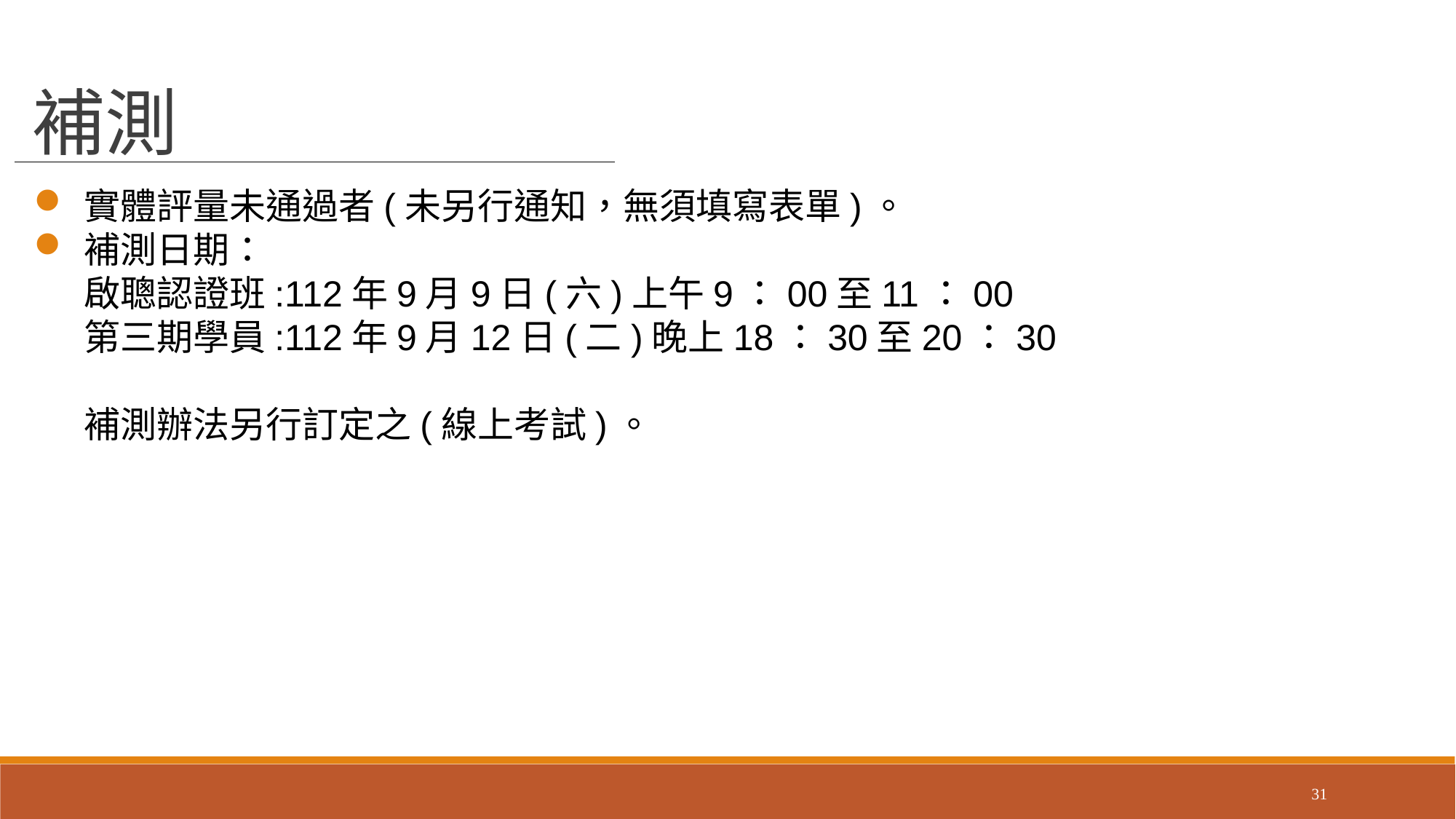

補測
實體評量未通過者(未另行通知，無須填寫表單)。
補測日期：
啟聰認證班:112年9月9日(六)上午9：00至11：00
第三期學員:112年9月12日(二)晚上18：30至20：30
補測辦法另行訂定之(線上考試)。
31